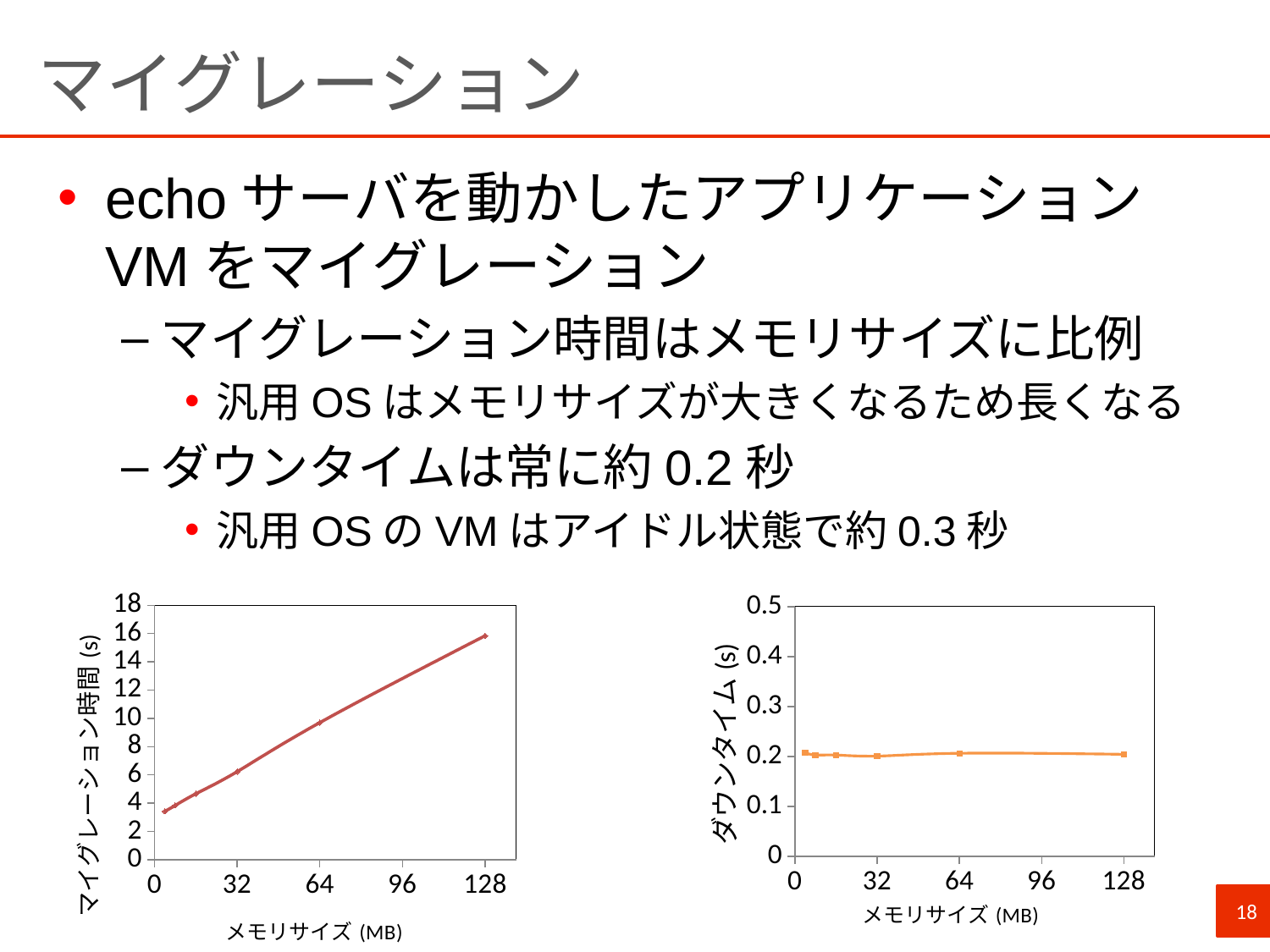

# マイグレーション
echoサーバを動かしたアプリケーションVMをマイグレーション
マイグレーション時間はメモリサイズに比例
汎用OSはメモリサイズが大きくなるため長くなる
ダウンタイムは常に約0.2秒
汎用OSのVMはアイドル状態で約0.3秒

### Chart

| Category |  |
|---|---|

### Chart

| Category |  |
|---|---|
18